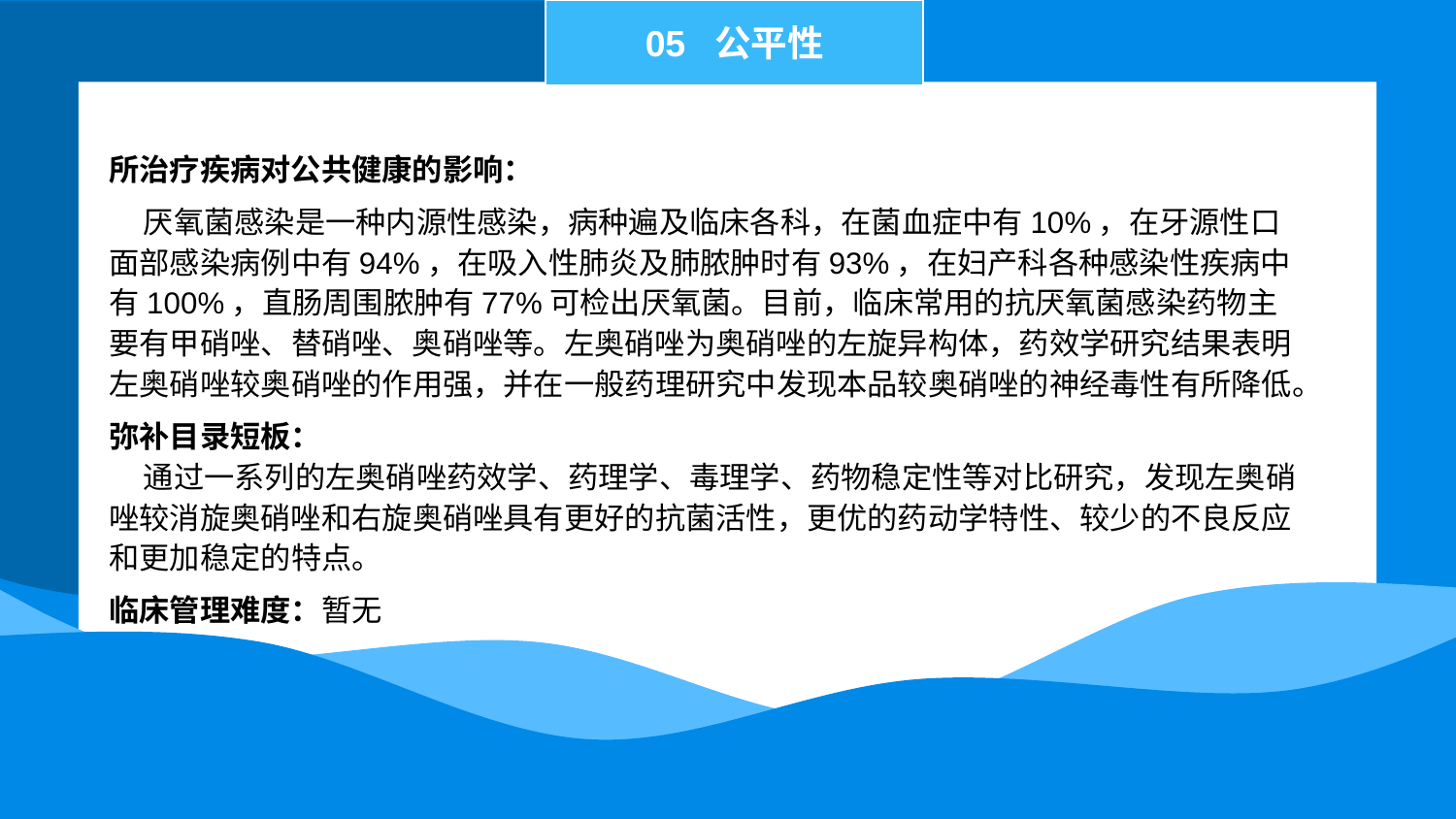

05  公平性

所治疗疾病对公共健康的影响：
    厌氧菌感染是一种内源性感染，病种遍及临床各科，在菌血症中有10%，在牙源性口面部感染病例中有94%，在吸入性肺炎及肺脓肿时有93%，在妇产科各种感染性疾病中有100%，直肠周围脓肿有77%可检出厌氧菌。目前，临床常用的抗厌氧菌感染药物主要有甲硝唑、替硝唑、奥硝唑等。左奥硝唑为奥硝唑的左旋异构体，药效学研究结果表明左奥硝唑较奥硝唑的作用强，并在一般药理研究中发现本品较奥硝唑的神经毒性有所降低。
弥补目录短板：
    通过一系列的左奥硝唑药效学、药理学、毒理学、药物稳定性等对比研究，发现左奥硝唑较消旋奥硝唑和右旋奥硝唑具有更好的抗菌活性，更优的药动学特性、较少的不良反应和更加稳定的特点。
临床管理难度：暂无